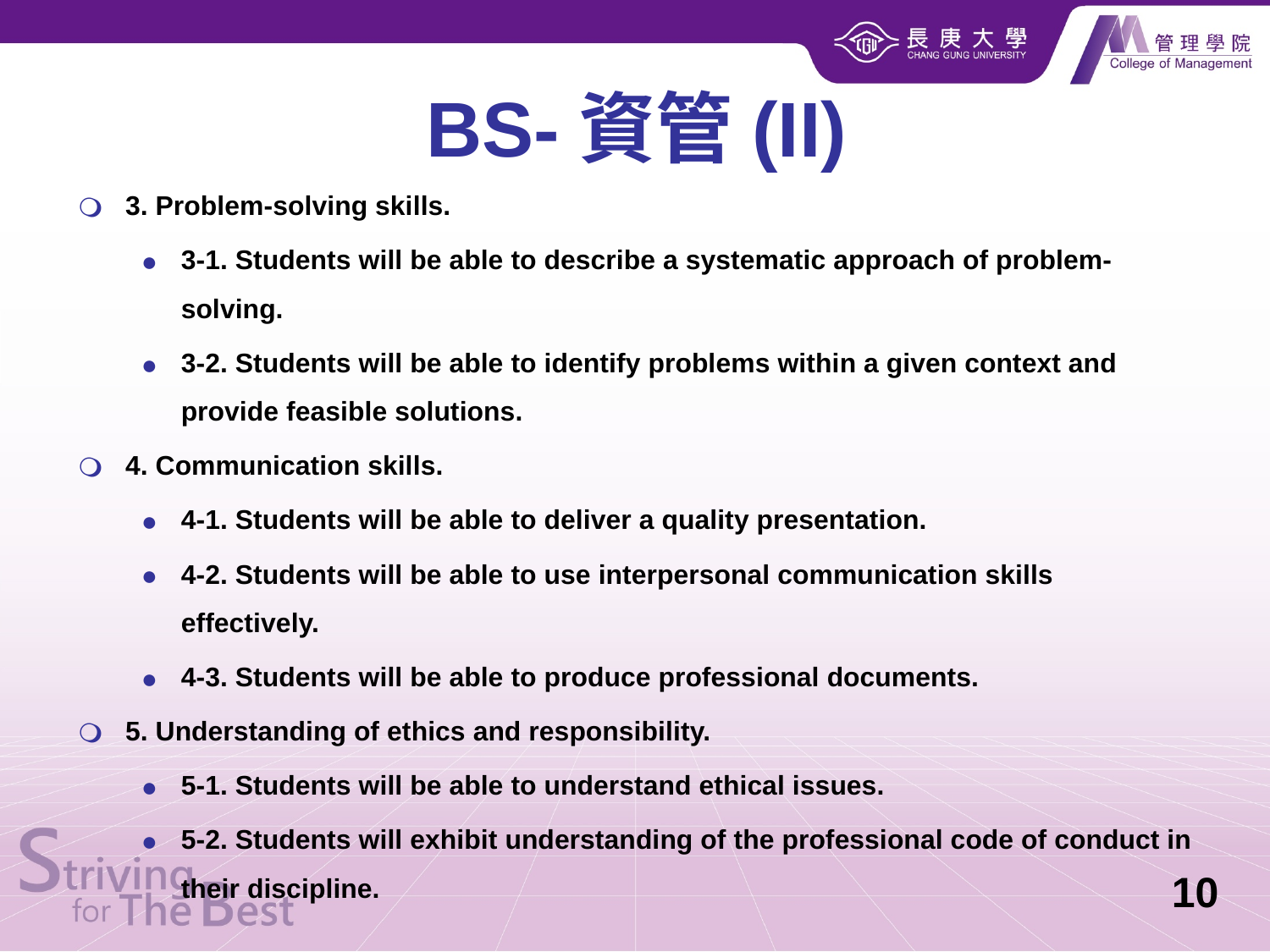

BS-資管(II)
3. Problem-solving skills.
3-1. Students will be able to describe a systematic approach of problem-solving.
3-2. Students will be able to identify problems within a given context and provide feasible solutions.
4. Communication skills.
4-1. Students will be able to deliver a quality presentation.
4-2. Students will be able to use interpersonal communication skills effectively.
4-3. Students will be able to produce professional documents.
5. Understanding of ethics and responsibility.
5-1. Students will be able to understand ethical issues.
5-2. Students will exhibit understanding of the professional code of conduct in their discipline.
10